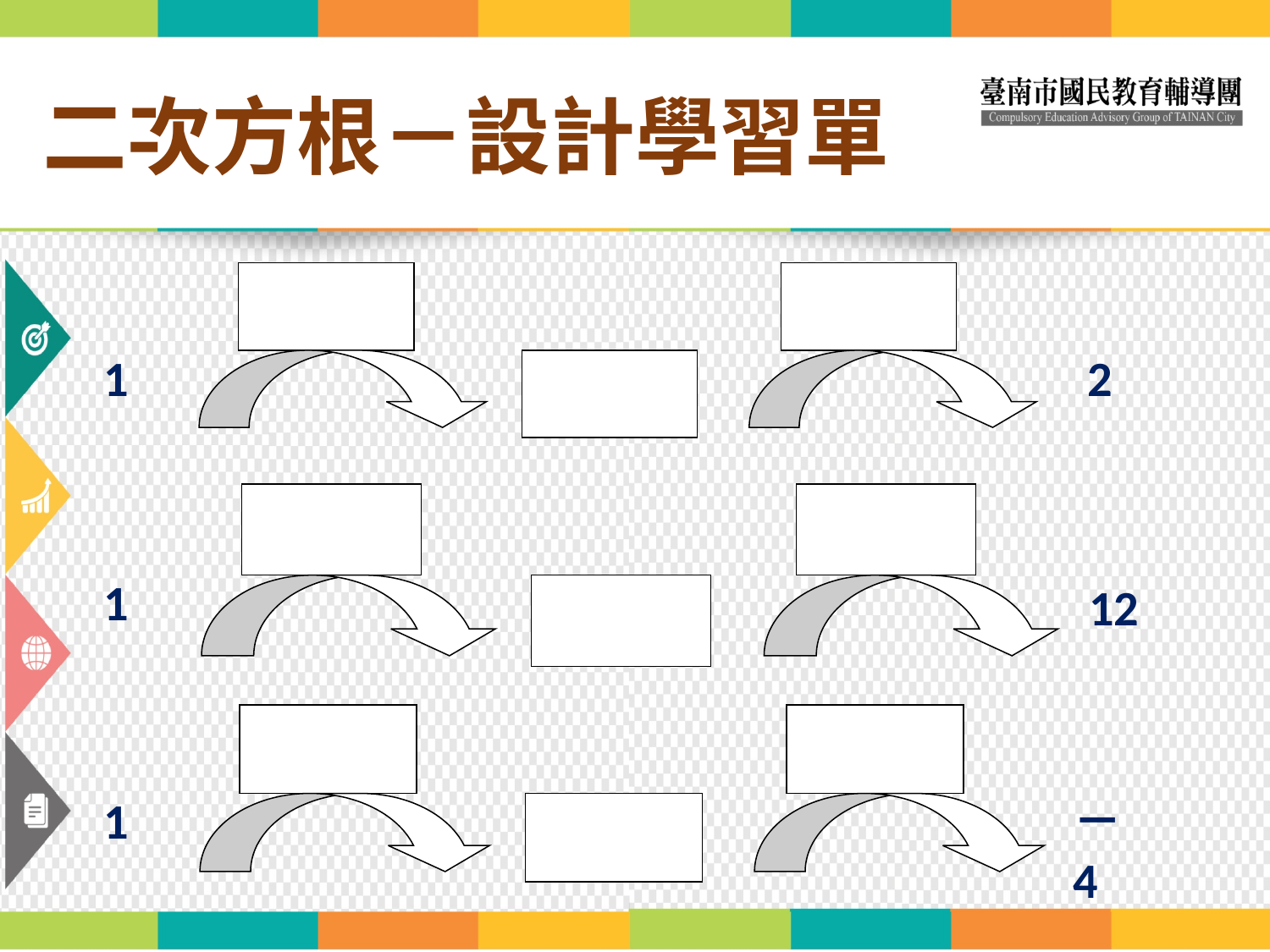

# 二次方根－設計學習單

1
2

1
12

1
－4